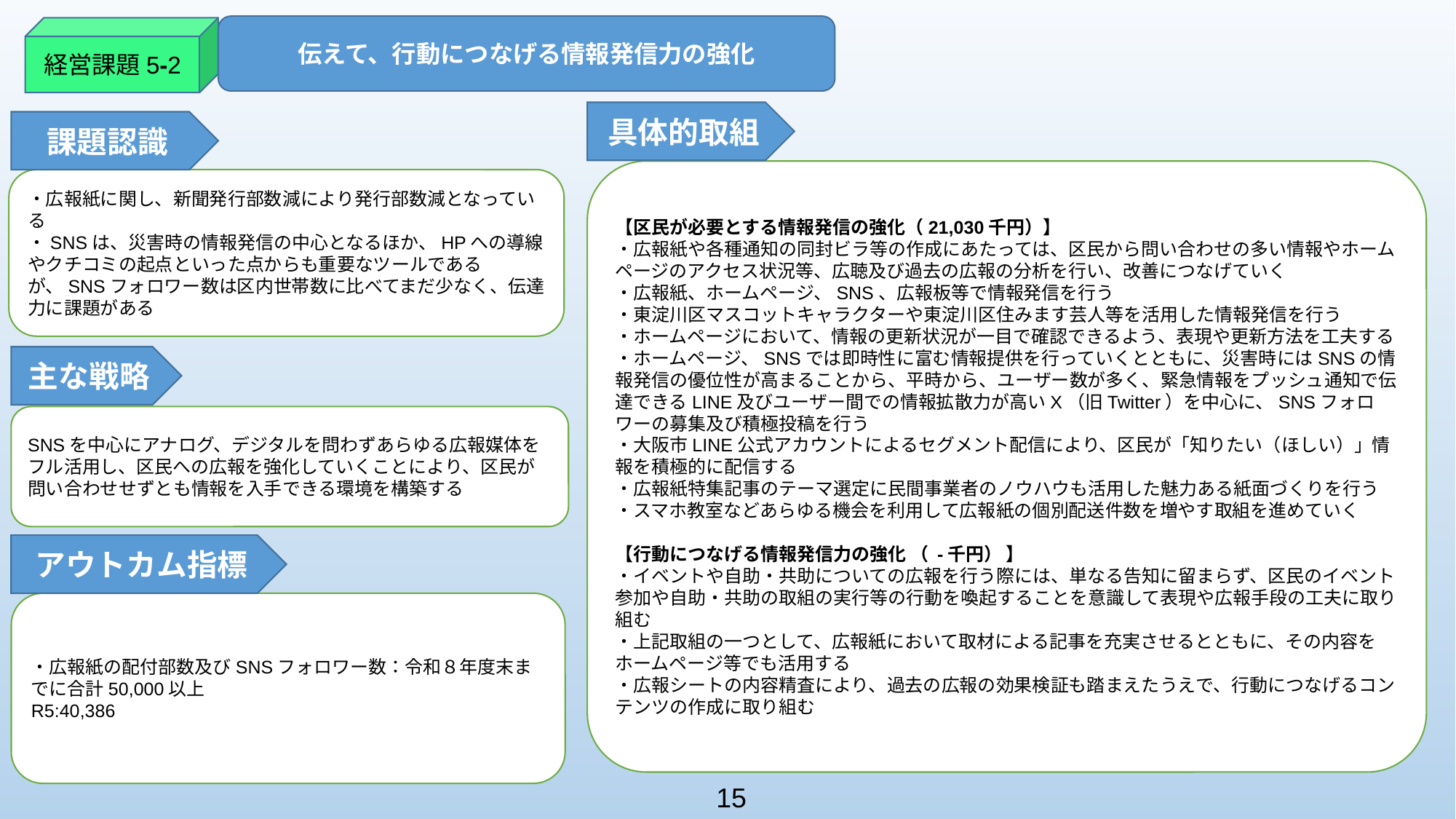

伝えて、行動につなげる情報発信力の強化
経営課題5-2
具体的取組
課題認識
【区民が必要とする情報発信の強化（21,030千円）】
・広報紙や各種通知の同封ビラ等の作成にあたっては、区民から問い合わせの多い情報やホームページのアクセス状況等、広聴及び過去の広報の分析を行い、改善につなげていく
・広報紙、ホームページ、SNS、広報板等で情報発信を行う
・東淀川区マスコットキャラクターや東淀川区住みます芸人等を活用した情報発信を行う
・ホームページにおいて、情報の更新状況が一目で確認できるよう、表現や更新方法を工夫する
・ホームページ、SNSでは即時性に富む情報提供を行っていくとともに、災害時にはSNSの情報発信の優位性が高まることから、平時から、ユーザー数が多く、緊急情報をプッシュ通知で伝達できるLINE及びユーザー間での情報拡散力が高いX（旧Twitter）を中心に、SNSフォロワーの募集及び積極投稿を行う
・大阪市LINE公式アカウントによるセグメント配信により、区民が「知りたい（ほしい）」情報を積極的に配信する
・広報紙特集記事のテーマ選定に民間事業者のノウハウも活用した魅力ある紙面づくりを行う
・スマホ教室などあらゆる機会を利用して広報紙の個別配送件数を増やす取組を進めていく

【行動につなげる情報発信力の強化 （ -千円） 】
・イベントや自助・共助についての広報を行う際には、単なる告知に留まらず、区民のイベント参加や自助・共助の取組の実行等の行動を喚起することを意識して表現や広報手段の工夫に取り組む
・上記取組の一つとして、広報紙において取材による記事を充実させるとともに、その内容をホームページ等でも活用する
・広報シートの内容精査により、過去の広報の効果検証も踏まえたうえで、行動につなげるコンテンツの作成に取り組む
・広報紙に関し、新聞発行部数減により発行部数減となっている
・SNSは、災害時の情報発信の中心となるほか、HPへの導線やクチコミの起点といった点からも重要なツールであるが、SNSフォロワー数は区内世帯数に比べてまだ少なく、伝達力に課題がある
主な戦略
SNSを中心にアナログ、デジタルを問わずあらゆる広報媒体をフル活用し、区民への広報を強化していくことにより、区民が問い合わせせずとも情報を入手できる環境を構築する
アウトカム指標
・広報紙の配付部数及びSNSフォロワー数：令和８年度末までに合計50,000以上
R5:40,386
15